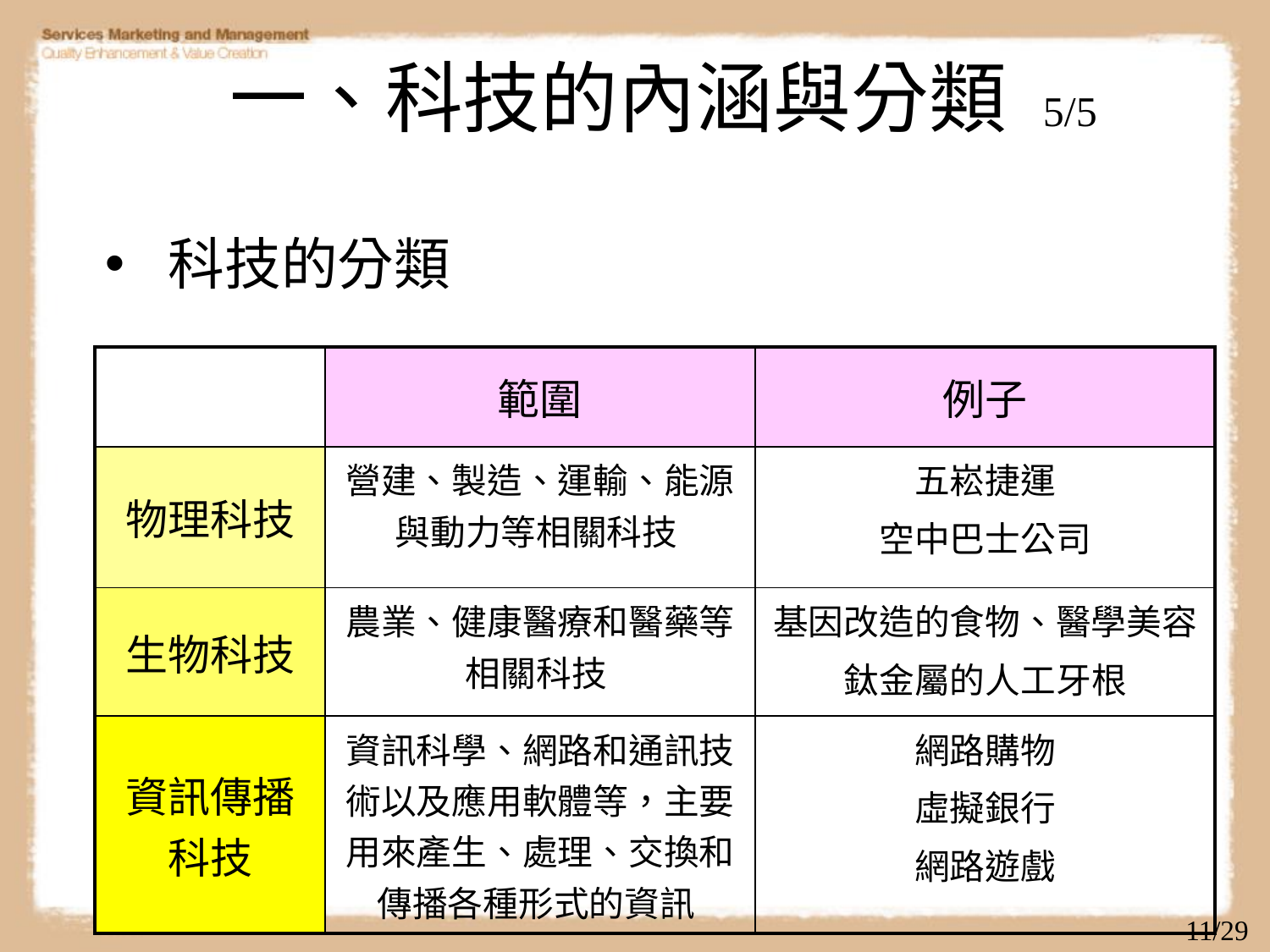

# 一、科技的內涵與分類 5/5
科技的分類
|  | 範圍 | 例子 |
| --- | --- | --- |
| 物理科技 | 營建、製造、運輸、能源與動力等相關科技 | 五崧捷運 空中巴士公司 |
| 生物科技 | 農業、健康醫療和醫藥等相關科技 | 基因改造的食物、醫學美容 鈦金屬的人工牙根 |
| 資訊傳播科技 | 資訊科學、網路和通訊技術以及應用軟體等，主要用來產生、處理、交換和傳播各種形式的資訊 | 網路購物 虛擬銀行 網路遊戲 |